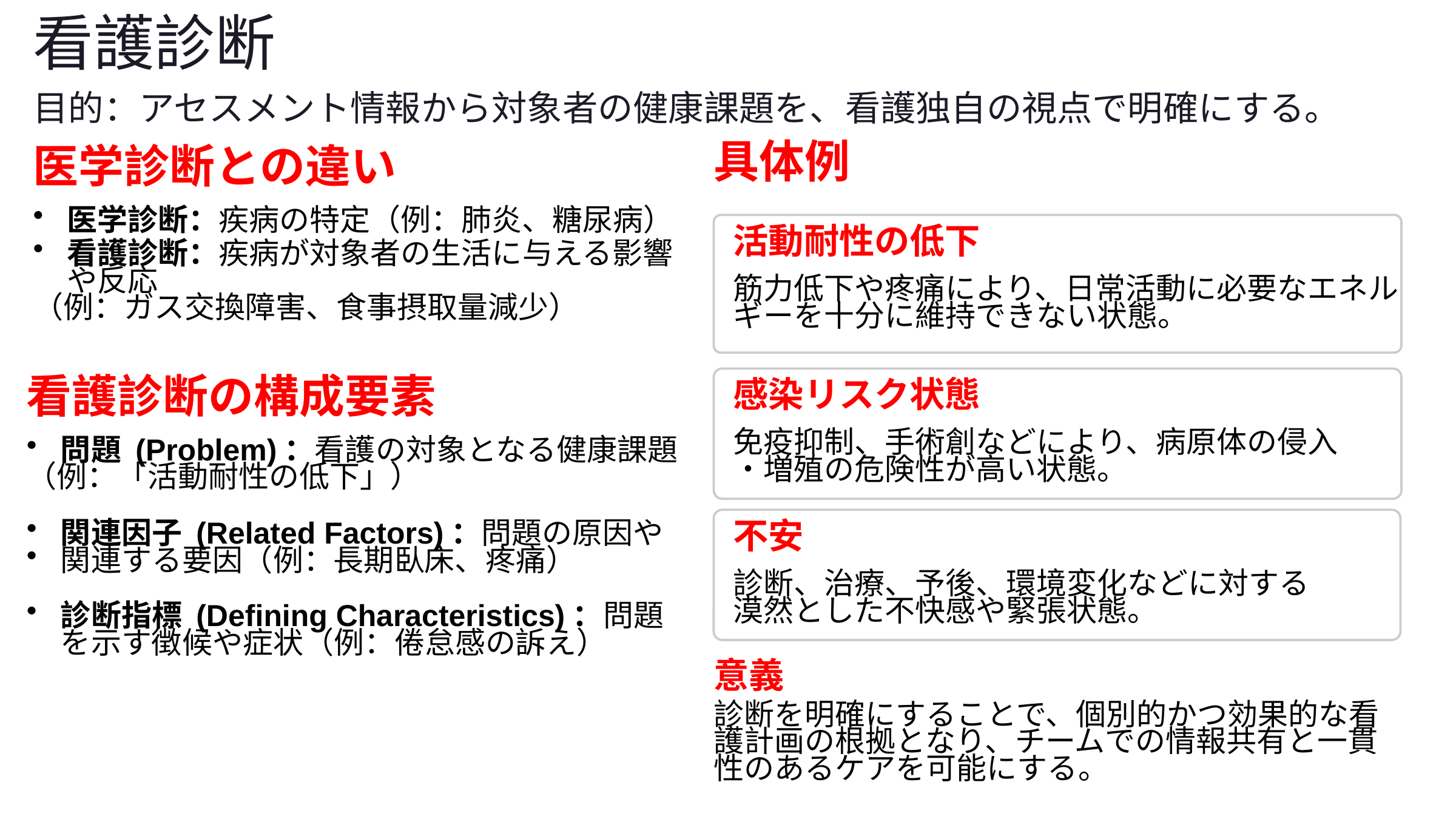

看護診断
目的：アセスメント情報から対象者の健康課題を、看護独自の視点で明確にする。
具体例
医学診断との違い
医学診断：疾病の特定（例：肺炎、糖尿病）

活動耐性の低下
看護診断：疾病が対象者の生活に与える影響や反応
（例：ガス交換障害、食事摂取量減少）
筋力低下や疼痛により、日常活動に必要なエネルギーを十分に維持できない状態。

感染リスク状態
看護診断の構成要素
免疫抑制、手術創などにより、病原体の侵入
・増殖の危険性が高い状態。
問題 (Problem)：看護の対象となる健康課題
（例：「活動耐性の低下」）

関連因子 (Related Factors)：問題の原因や
関連する要因（例：長期臥床、疼痛）
不安
診断、治療、予後、環境変化などに対する
漠然とした不快感や緊張状態。
診断指標 (Defining Characteristics)：問題を示す徴候や症状（例：倦怠感の訴え）
意義
診断を明確にすることで、個別的かつ効果的な看護計画の根拠となり、チームでの情報共有と一貫性のあるケアを可能にする。